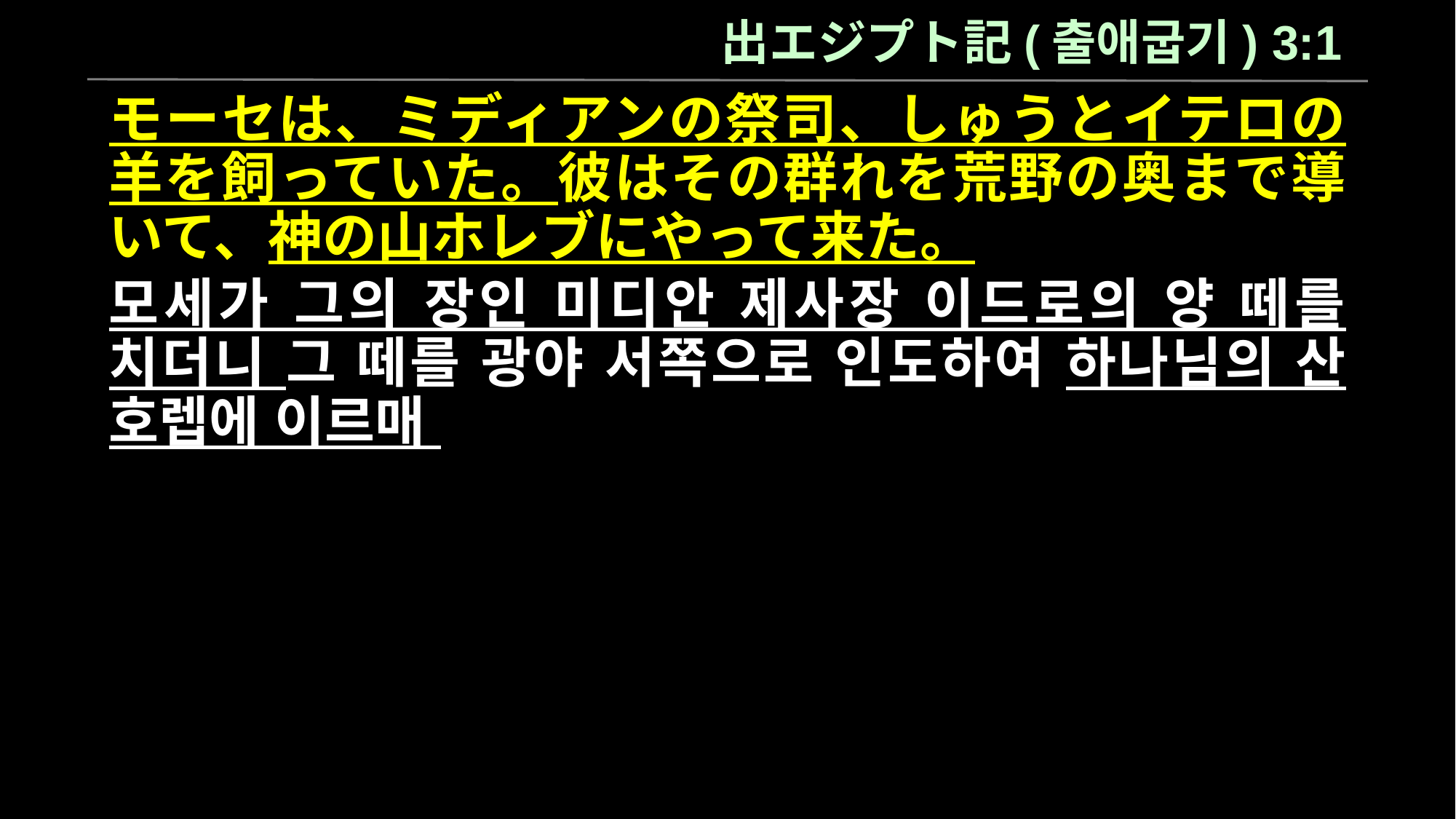

出エジプト記(출애굽기) 3:1

モーセは、ミディアンの祭司、しゅうとイテロの羊を飼っていた。彼はその群れを荒野の奥まで導いて、神の山ホレブにやって来た。
모세가 그의 장인 미디안 제사장 이드로의 양 떼를 치더니 그 떼를 광야 서쪽으로 인도하여 하나님의 산 호렙에 이르매